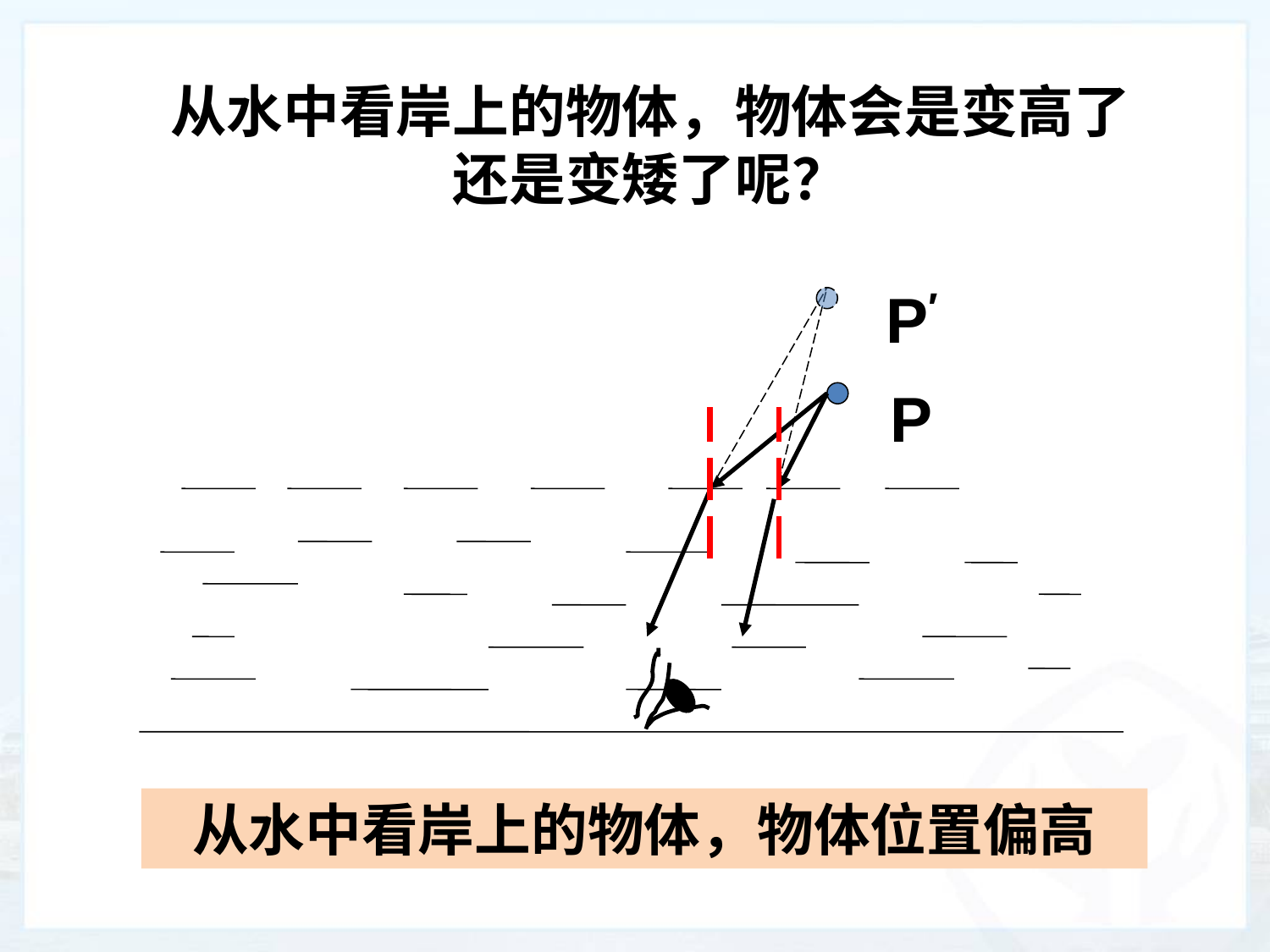

从水中看岸上的物体，物体会是变高了还是变矮了呢？
P′

P

从水中看岸上的物体，物体位置偏高